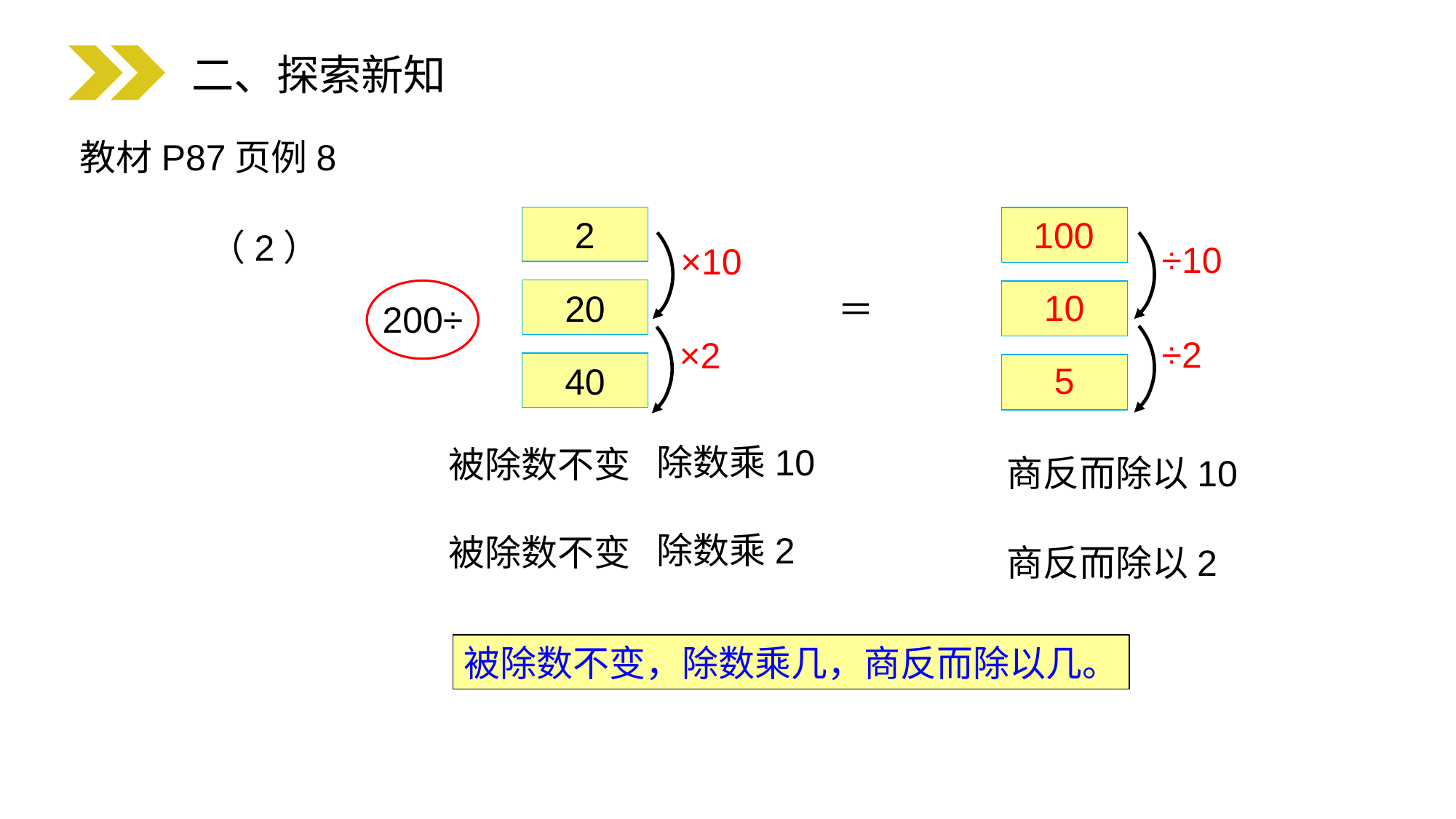

二、探索新知
教材P87页例8
100
2
20
200÷
40

＝

（2）
÷10
×10
10

÷2
×2
5
除数乘10
被除数不变
商反而除以10
除数乘2
被除数不变
商反而除以2
被除数不变，除数乘几，商反而除以几。